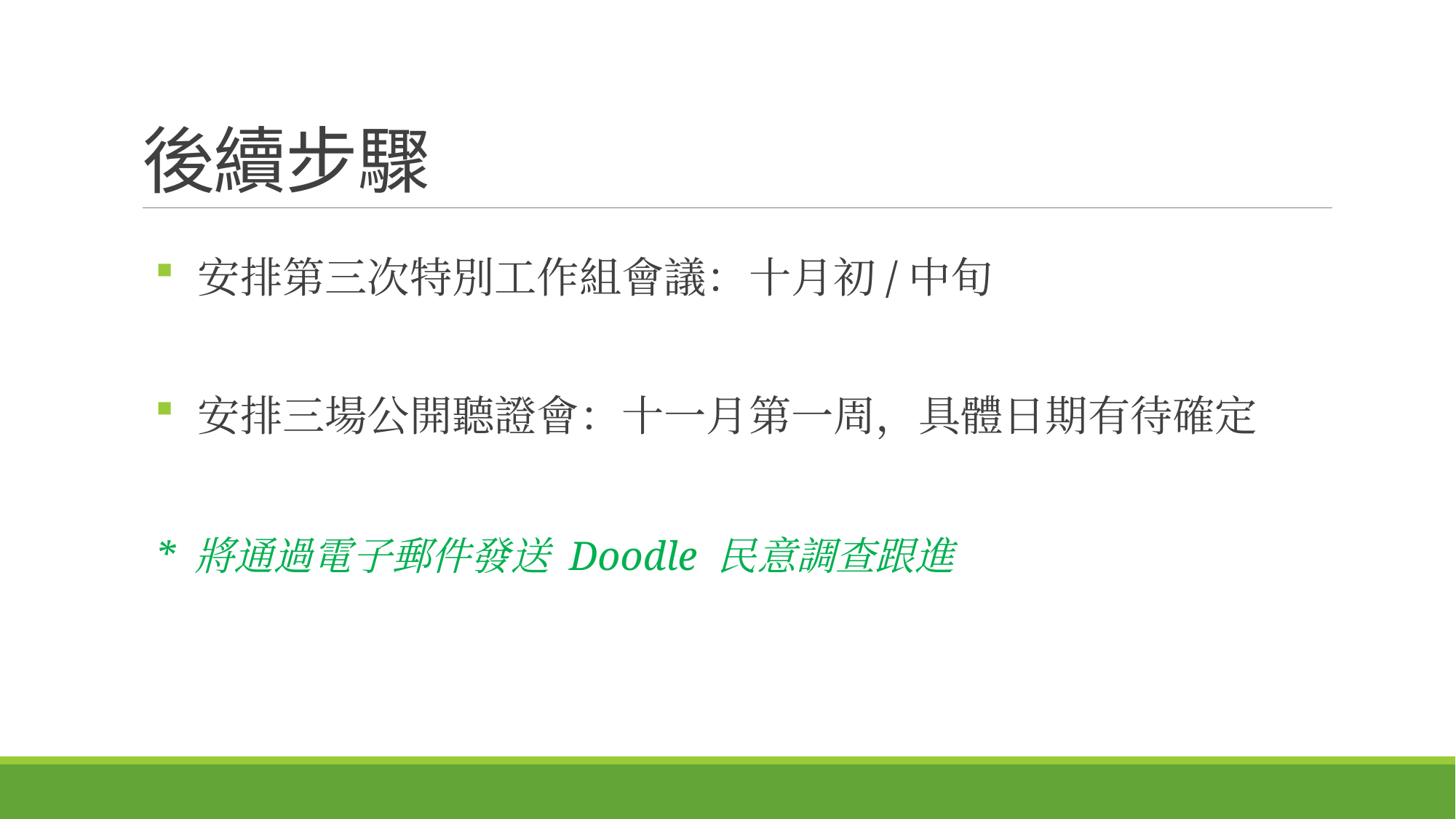

# 後續步驟
 安排第三次特別工作組會議：十月初/中旬

 安排三場公開聽證會：十一月第一周，具體日期有待確定

* 將通過電子郵件發送 Doodle 民意調查跟進